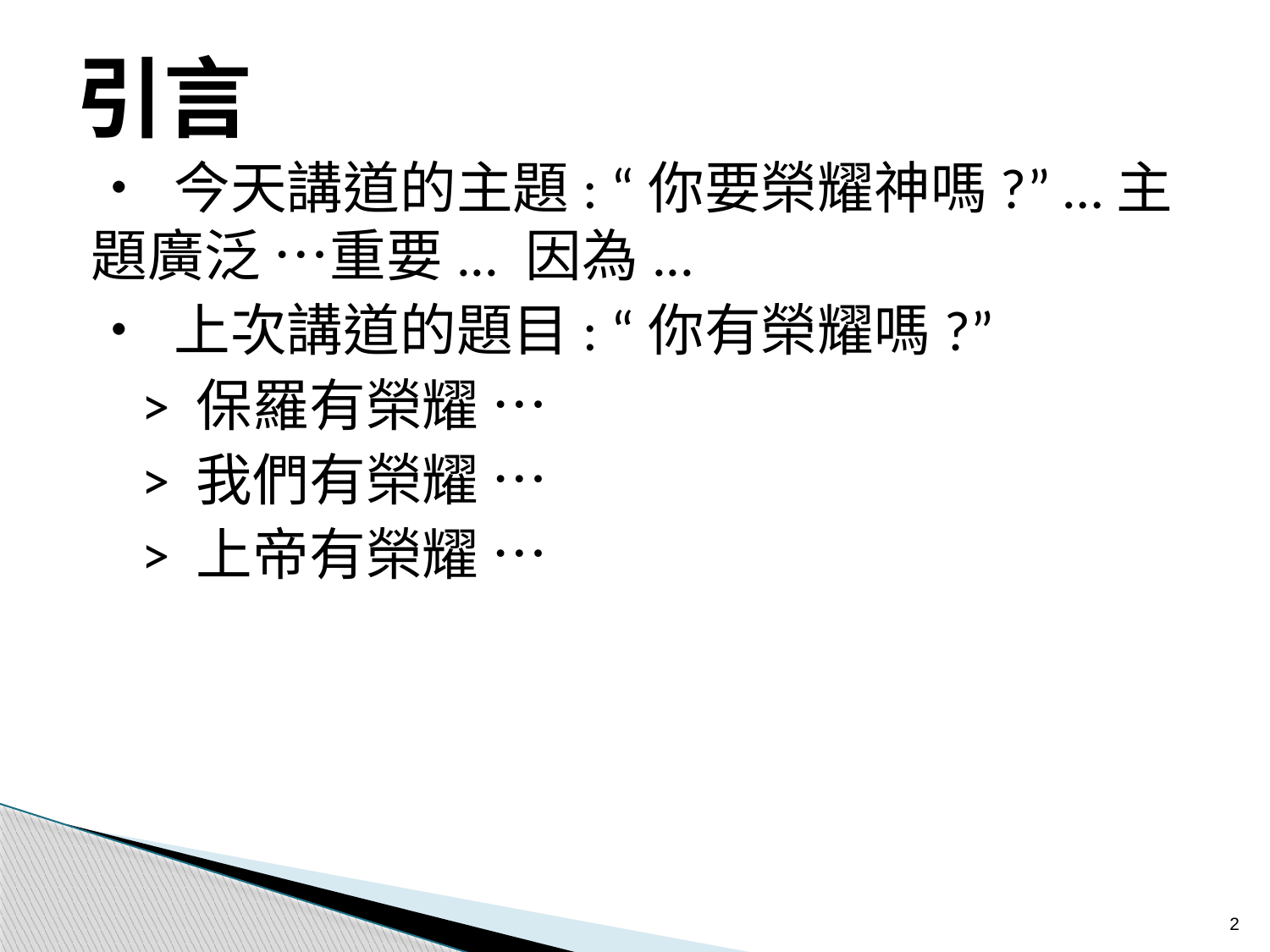

# 引言
• 今天講道的主題: “你要榮耀神嗎?” …主題廣泛 …重要... 因為...
• 上次講道的題目: “你有榮耀嗎?”
    > 保羅有榮耀 …
    > 我們有榮耀 …
    > 上帝有榮耀 …

2